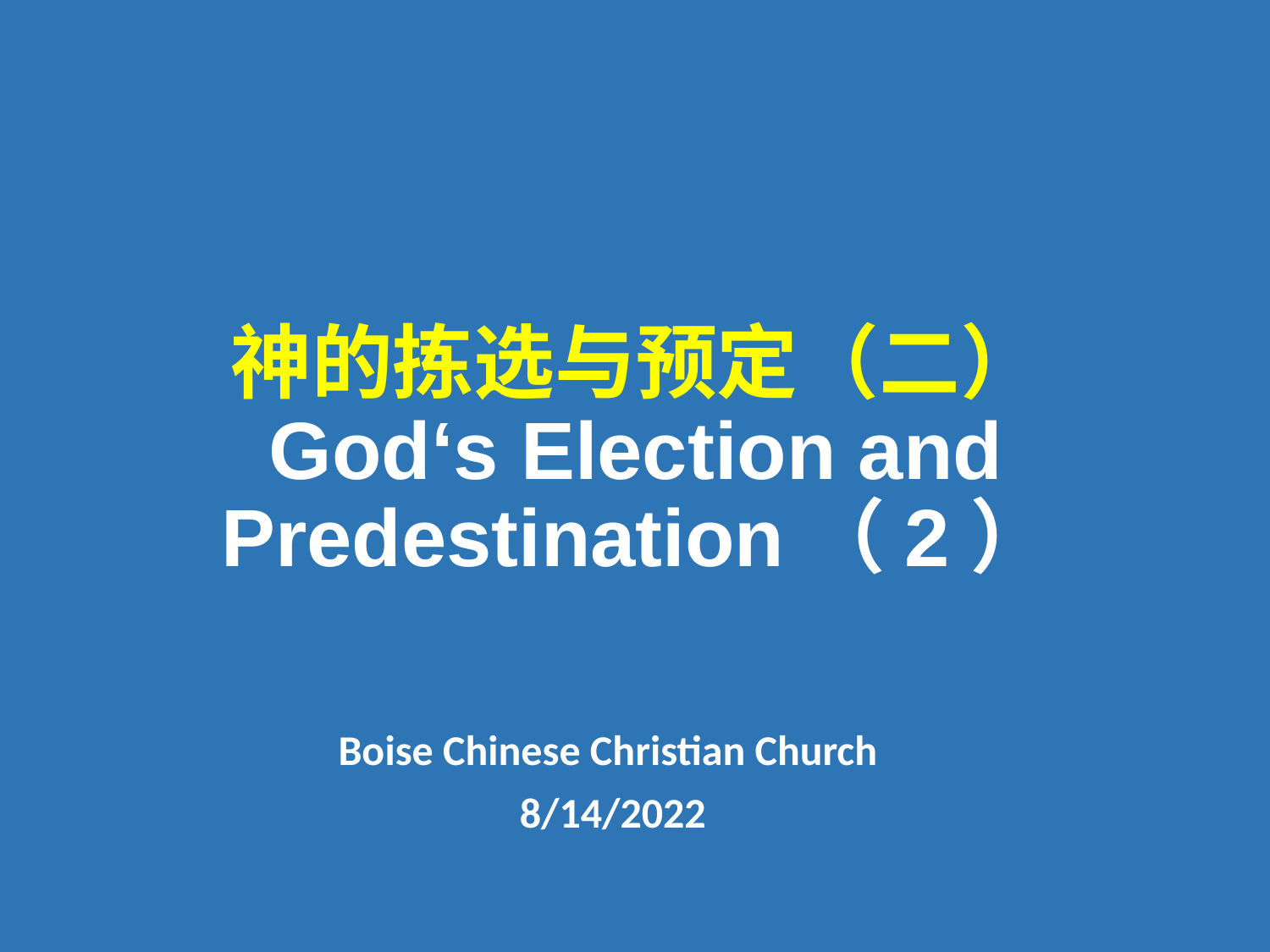

# 神的拣选与预定（二） God‘s Election and Predestination（2）
Boise Chinese Christian Church
8/14/2022